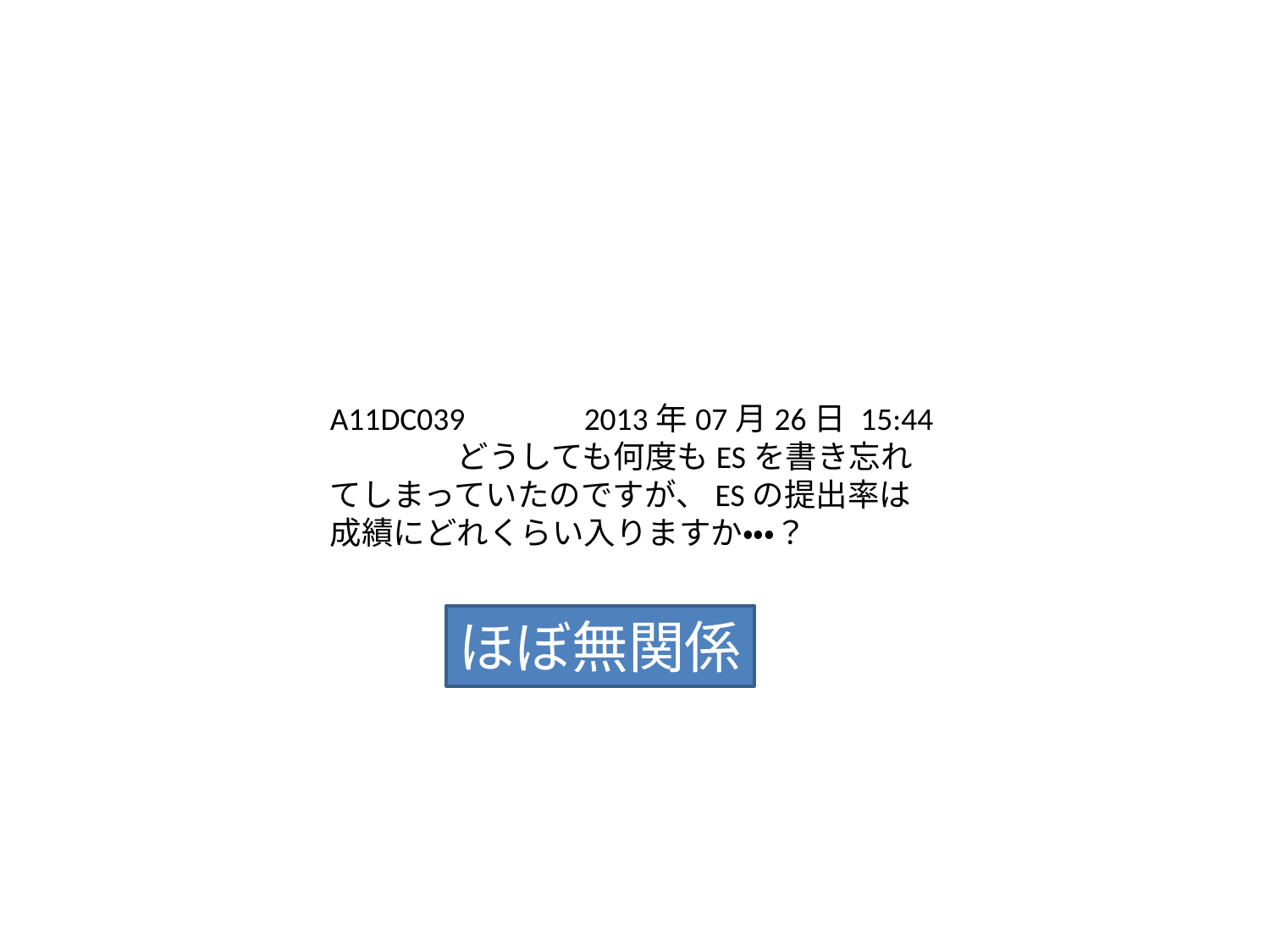

A11DC039	2013年07月26日 15:44	どうしても何度もESを書き忘れてしまっていたのですが、ESの提出率は成績にどれくらい入りますか・・・？
ほぼ無関係